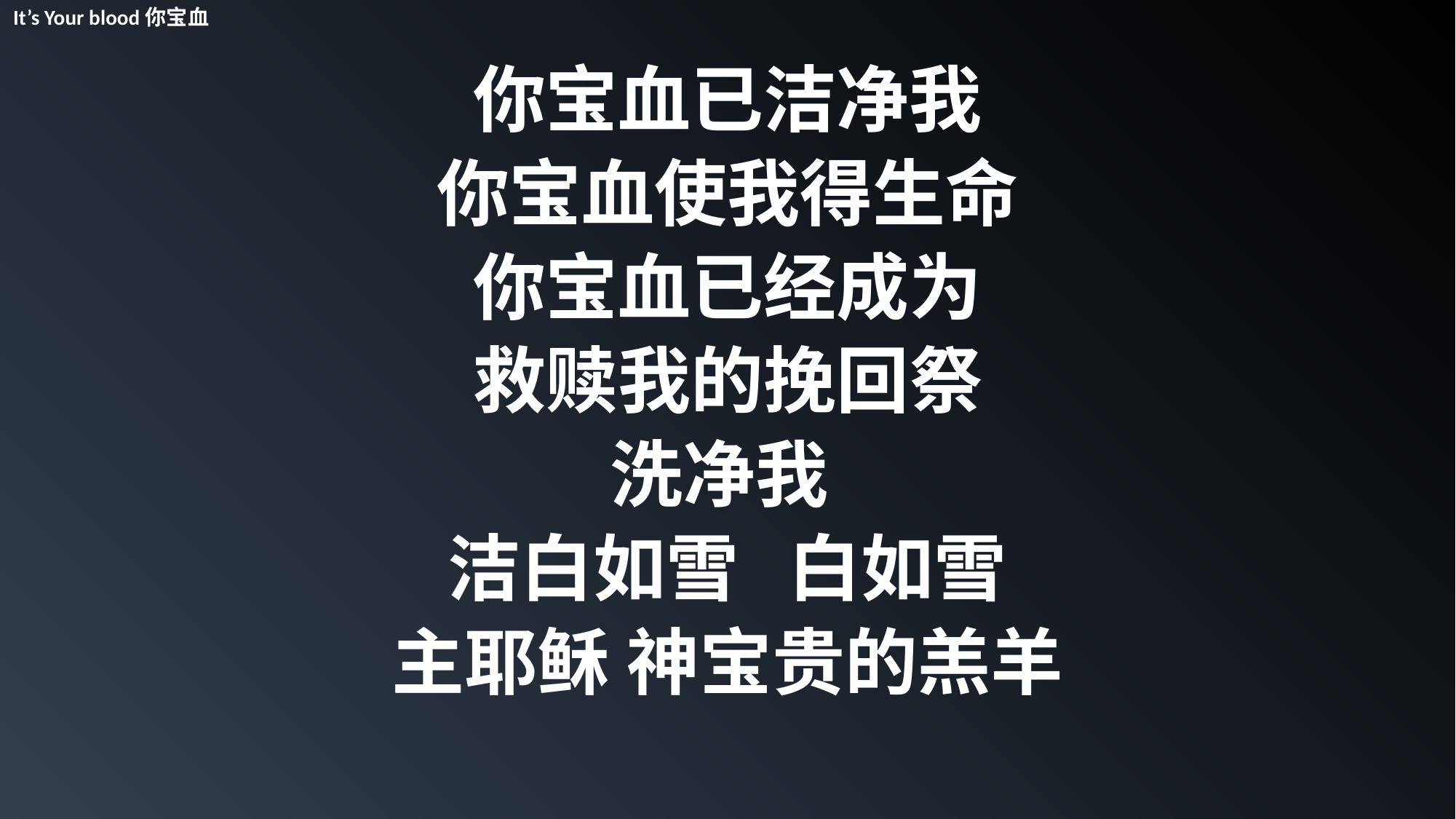

It’s Your blood你宝血
你宝血已洁净我
你宝血使我得生命
你宝血已经成为
救赎我的挽回祭
洗净我
洁白如雪   白如雪
主耶稣 神宝贵的羔羊